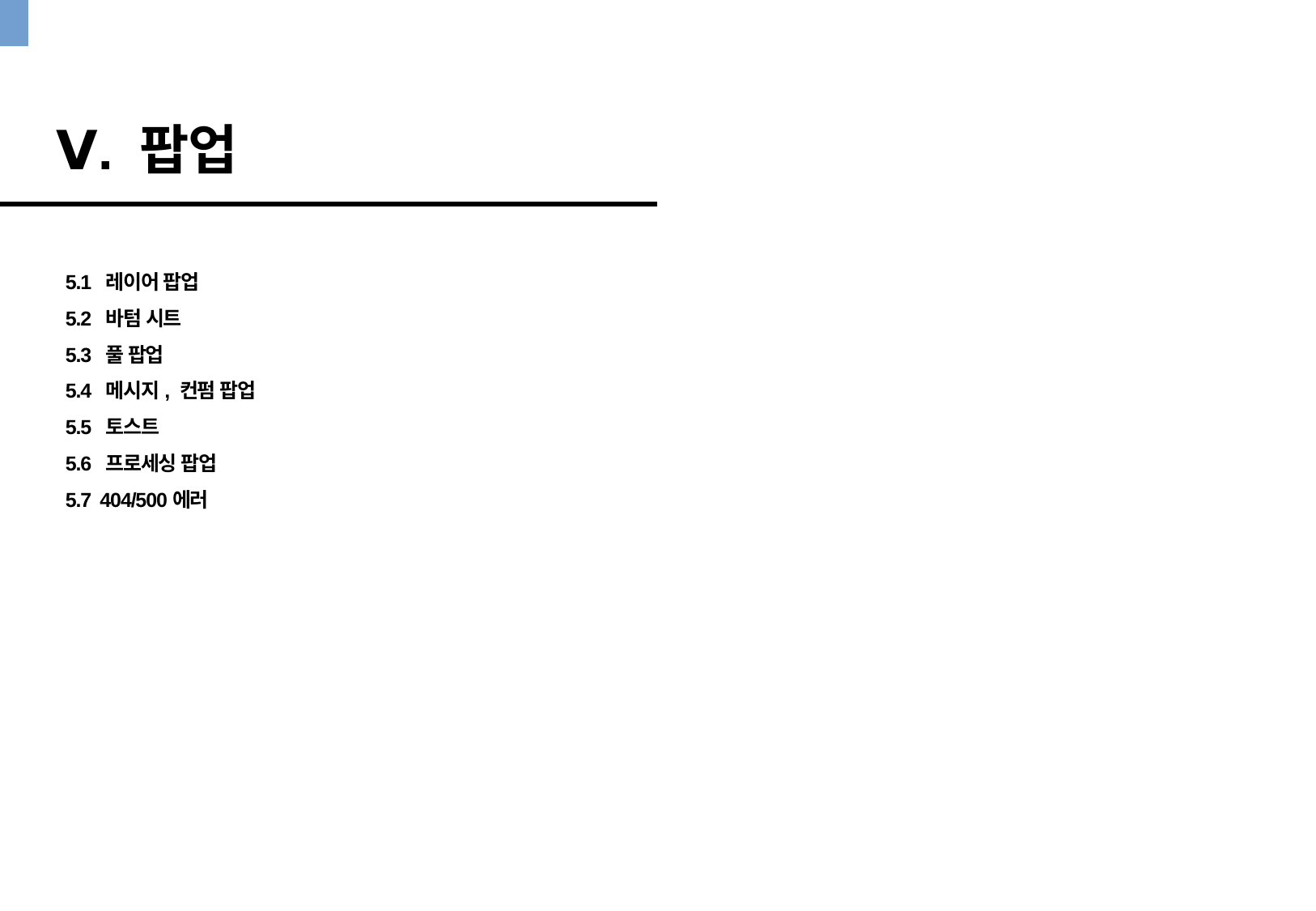

Ⅴ. 팝업
5.1  레이어 팝업
5.2  바텀 시트
5.3  풀 팝업
5.4  메시지, 컨펌 팝업
5.5  토스트
5.6  프로세싱 팝업
5.7  404/500에러